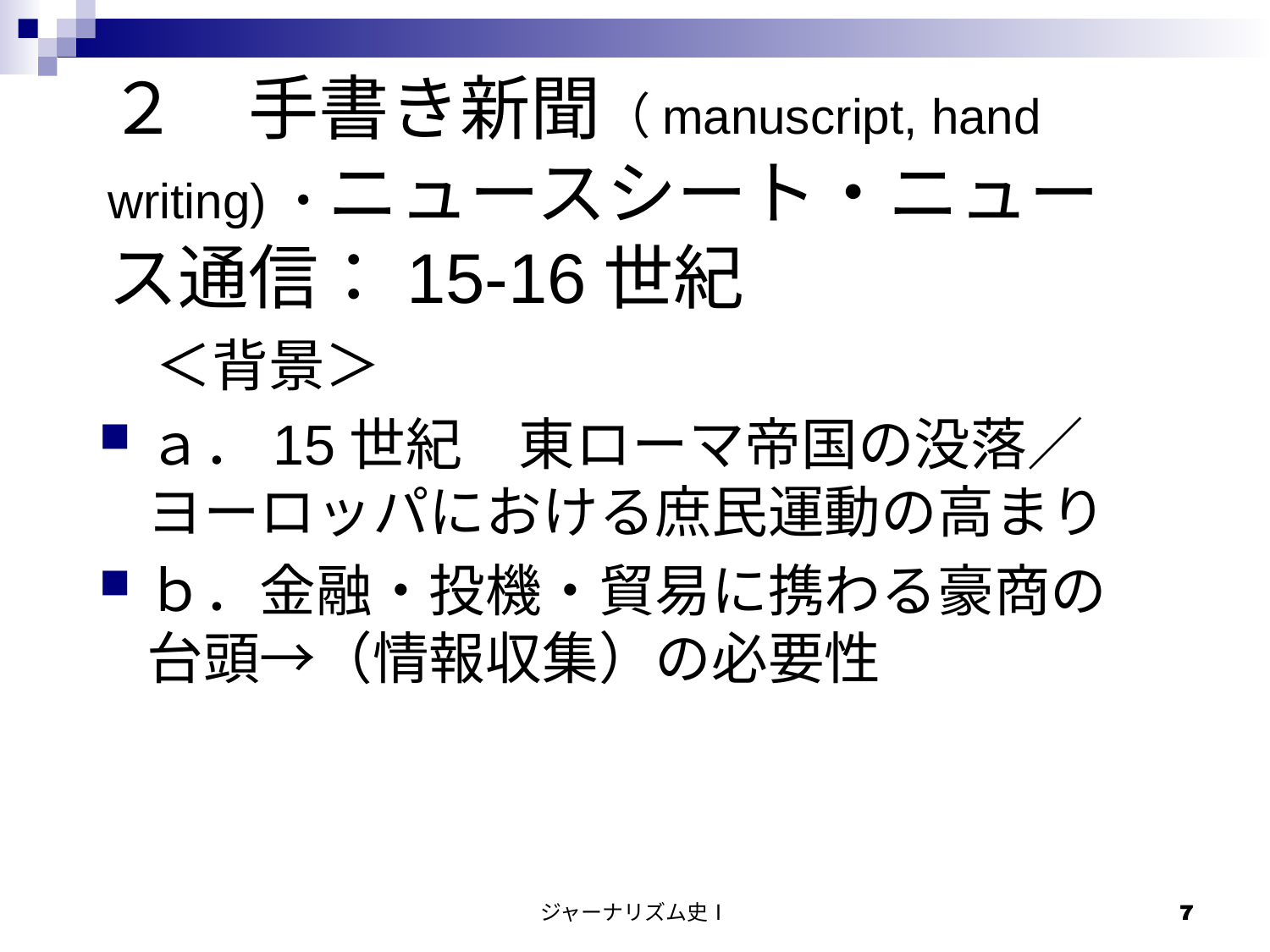

２　手書き新聞（manuscript, hand writing)・ニュースシート・ニュース通信：15-16世紀
　＜背景＞
ａ．15世紀　東ローマ帝国の没落／ヨーロッパにおける庶民運動の高まり
ｂ．金融・投機・貿易に携わる豪商の台頭→（情報収集）の必要性
ジャーナリズム史Ⅰ
7
7